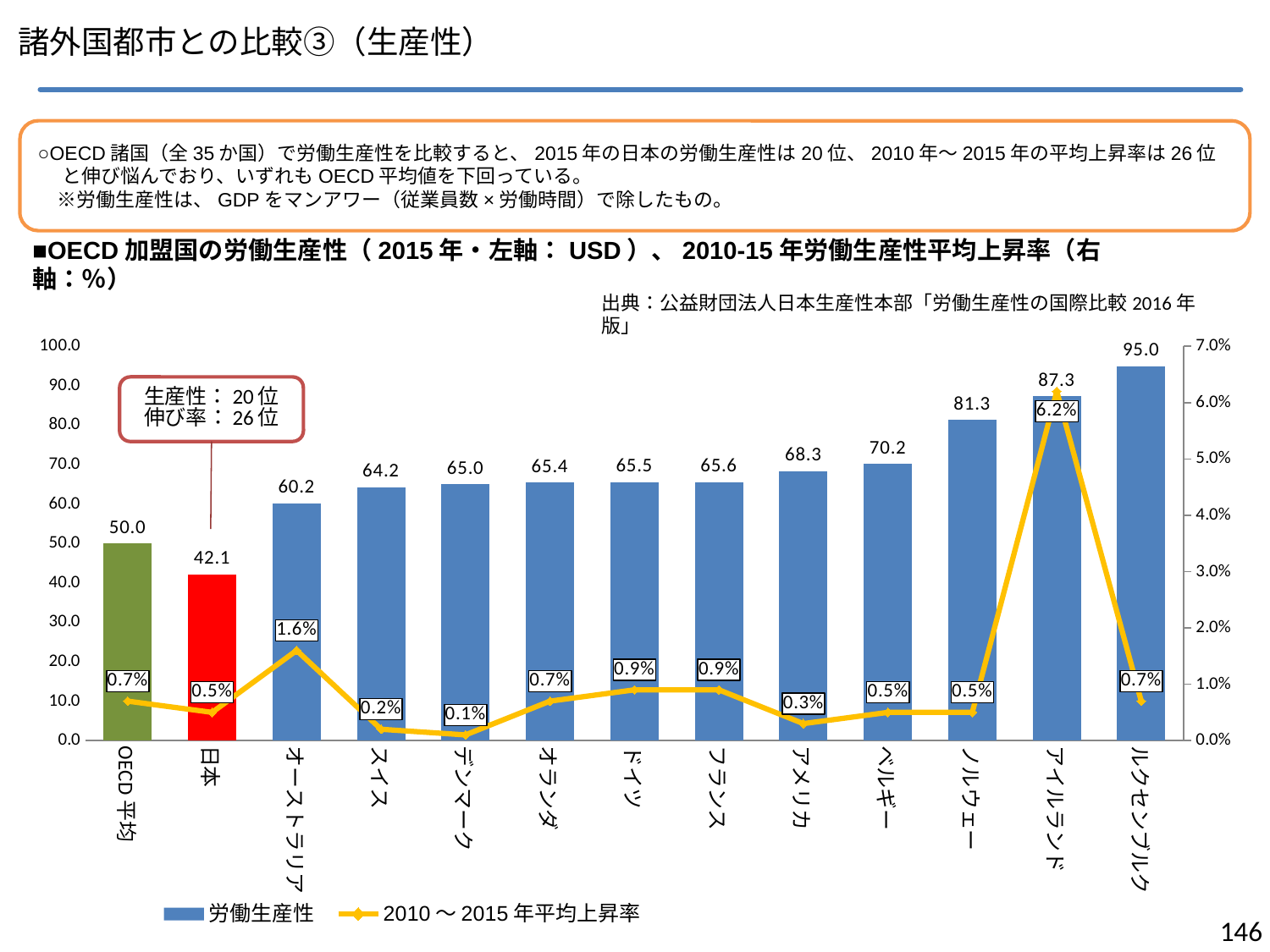

諸外国都市との比較③（生産性）
○OECD諸国（全35か国）で労働生産性を比較すると、2015年の日本の労働生産性は20位、2010年～2015年の平均上昇率は26位と伸び悩んでおり、いずれもOECD平均値を下回っている。
　※労働生産性は、GDPをマンアワー（従業員数×労働時間）で除したもの。
■OECD加盟国の労働生産性（2015年・左軸：USD）、2010-15年労働生産性平均上昇率（右軸：％）
出典：公益財団法人日本生産性本部「労働生産性の国際比較2016年版」

### Chart

| Category | 労働生産性 | 2010～2015年平均上昇率 |
|---|---|---|
| OECD平均 | 50.0 | 0.007 |
| 日本 | 42.1 | 0.005 |
| オーストラリア | 60.2 | 0.016 |
| スイス | 64.2 | 0.002 |
| デンマーク | 65.0 | 0.001 |
| オランダ | 65.4 | 0.007 |
| ドイツ | 65.5 | 0.009 |
| フランス | 65.6 | 0.009 |
| アメリカ | 68.3 | 0.003 |
| ベルギー | 70.2 | 0.005 |
| ノルウェー | 81.3 | 0.005 |
| アイルランド | 87.3 | 0.062 |
| ルクセンブルク | 95.0 | 0.007 |
146